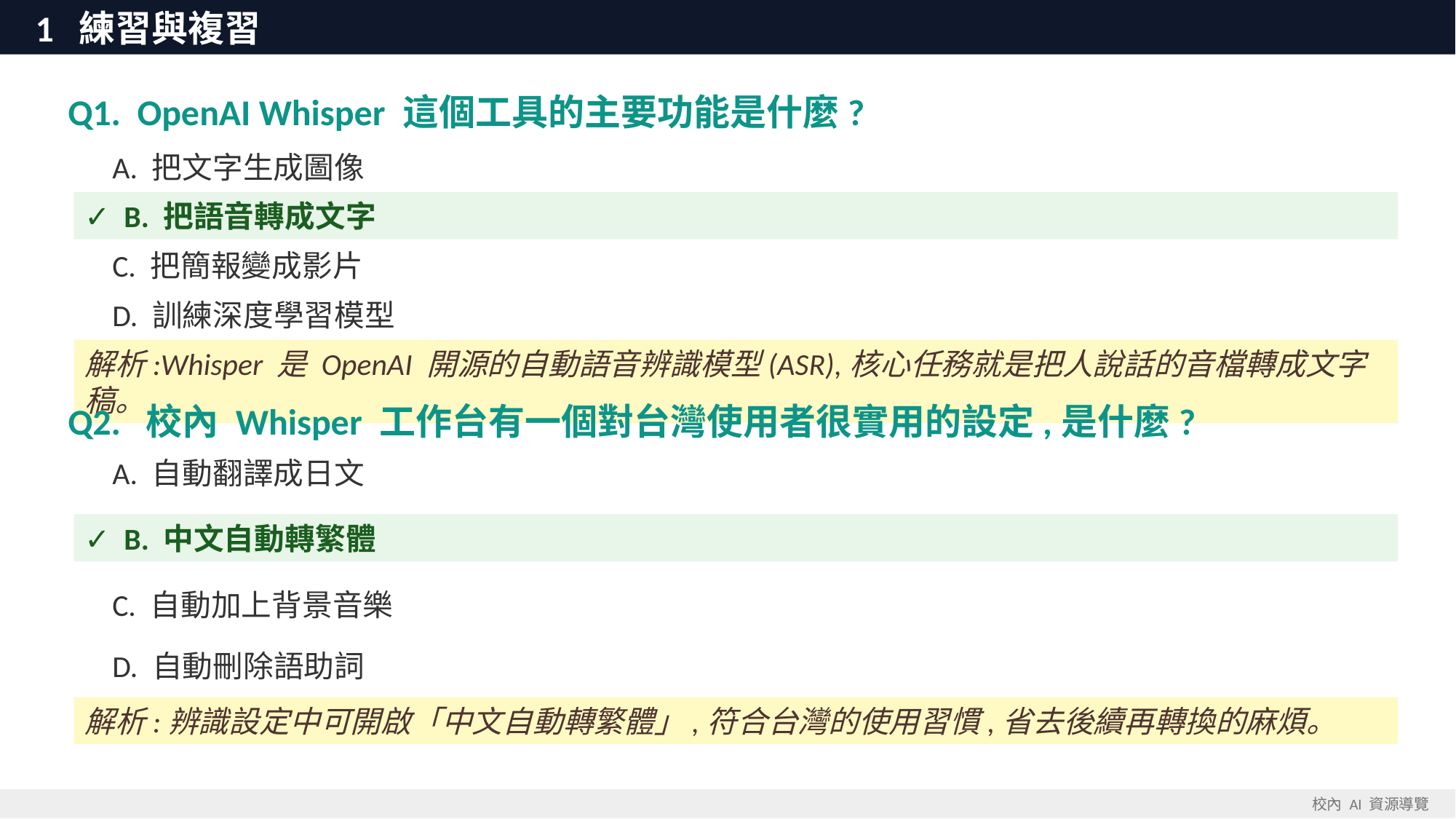

1  練習與複習
Q1.  OpenAI Whisper 這個工具的主要功能是什麼?
    A. 把文字生成圖像
✓  B. 把語音轉成文字
    C. 把簡報變成影片
    D. 訓練深度學習模型
解析:Whisper 是 OpenAI 開源的自動語音辨識模型(ASR),核心任務就是把人說話的音檔轉成文字稿。
Q2.  校內 Whisper 工作台有一個對台灣使用者很實用的設定,是什麼?
    A. 自動翻譯成日文
✓  B. 中文自動轉繁體
    C. 自動加上背景音樂
    D. 自動刪除語助詞
解析:辨識設定中可開啟「中文自動轉繁體」,符合台灣的使用習慣,省去後續再轉換的麻煩。
校內 AI 資源導覽